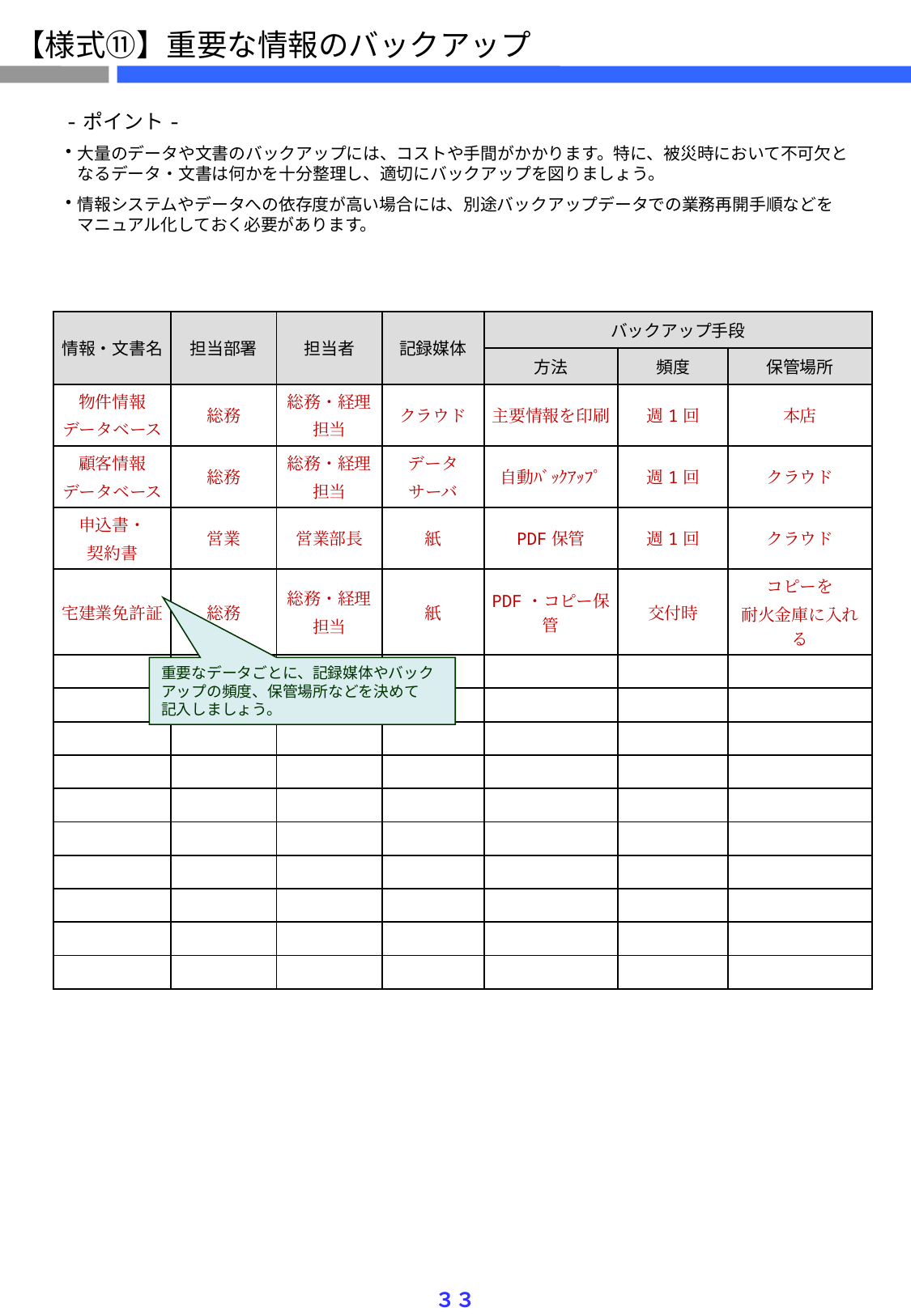

【様式⑪】重要な情報のバックアップ
-ポイント-
大量のデータや文書のバックアップには、コストや手間がかかります。特に、被災時において不可欠となるデータ・文書は何かを十分整理し、適切にバックアップを図りましょう。
情報システムやデータへの依存度が高い場合には、別途バックアップデータでの業務再開手順などを
マニュアル化しておく必要があります。

| 情報・文書名 | 担当部署 | 担当者 | 記録媒体 | バックアップ手段 |  |  |
| --- | --- | --- | --- | --- | --- | --- |
|  |  |  |  | 方法 | 頻度 | 保管場所 |
| 物件情報 データベース | 総務 | 総務・経理 担当 | クラウド | 主要情報を印刷 | 週1回 | 本店 |
| 顧客情報 データベース | 総務 | 総務・経理 担当 | データ サーバ | 自動ﾊﾞｯｸｱｯﾌﾟ | 週1回 | クラウド |
| 申込書・ 契約書 | 営業 | 営業部長 | 紙 | PDF保管 | 週1回 | クラウド |
| 宅建業免許証 | 総務 | 総務・経理 担当 | 紙 | PDF・コピー保管 | 交付時 | コピーを 耐火金庫に入れる |
|  |  |  |  |  |  |  |
|  |  |  |  |  |  |  |
|  |  |  |  |  |  |  |
|  |  |  |  |  |  |  |
|  |  |  |  |  |  |  |
|  |  |  |  |  |  |  |
|  |  |  |  |  |  |  |
|  |  |  |  |  |  |  |
|  |  |  |  |  |  |  |
|  |  |  |  |  |  |  |
重要なデータごとに、記録媒体やバックアップの頻度、保管場所などを決めて
記入しましょう。
３３